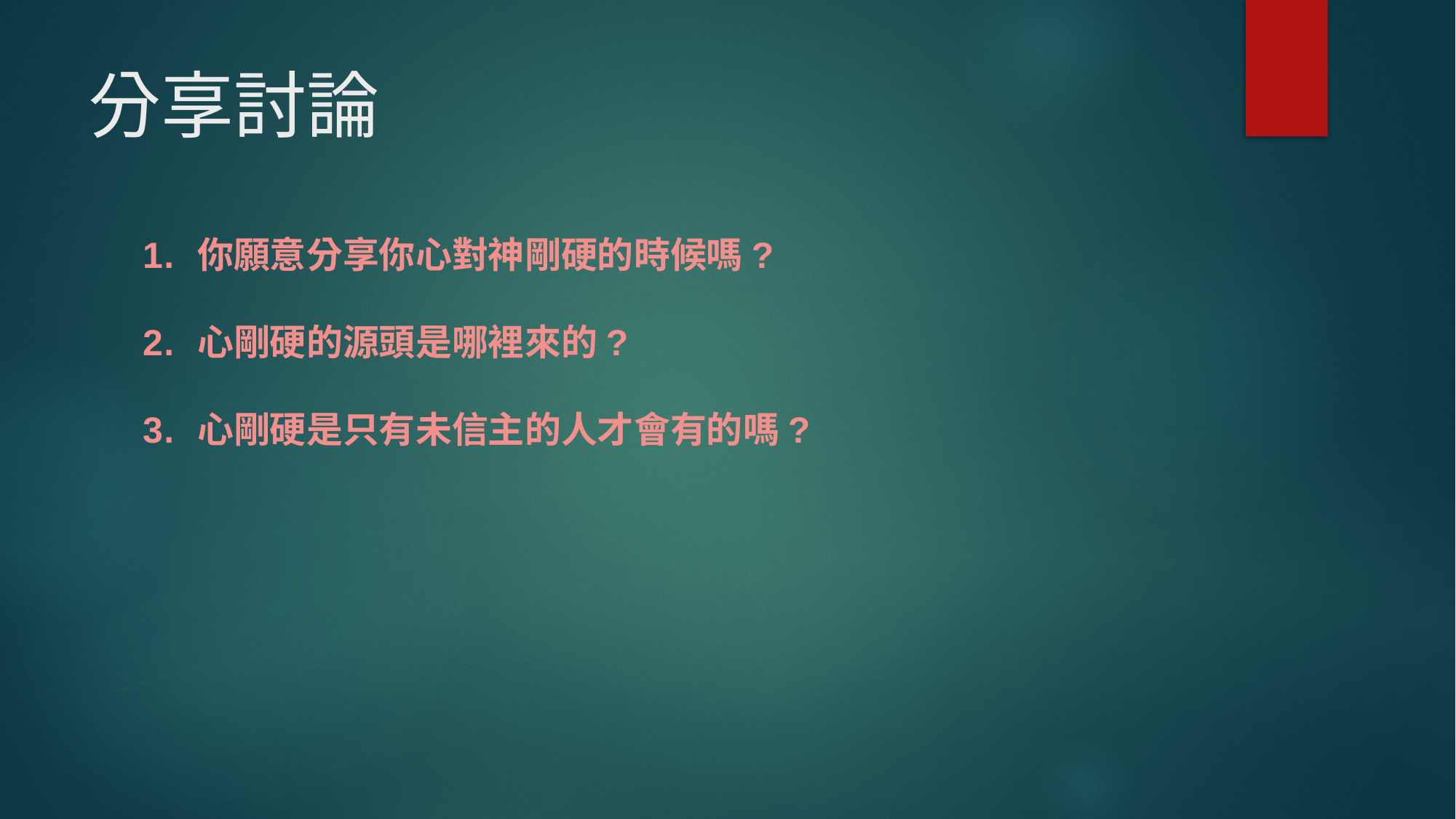

# 分享討論

你願意分享你心對神剛硬的時候嗎?

心剛硬的源頭是哪裡來的?

心剛硬是只有未信主的人才會有的嗎?